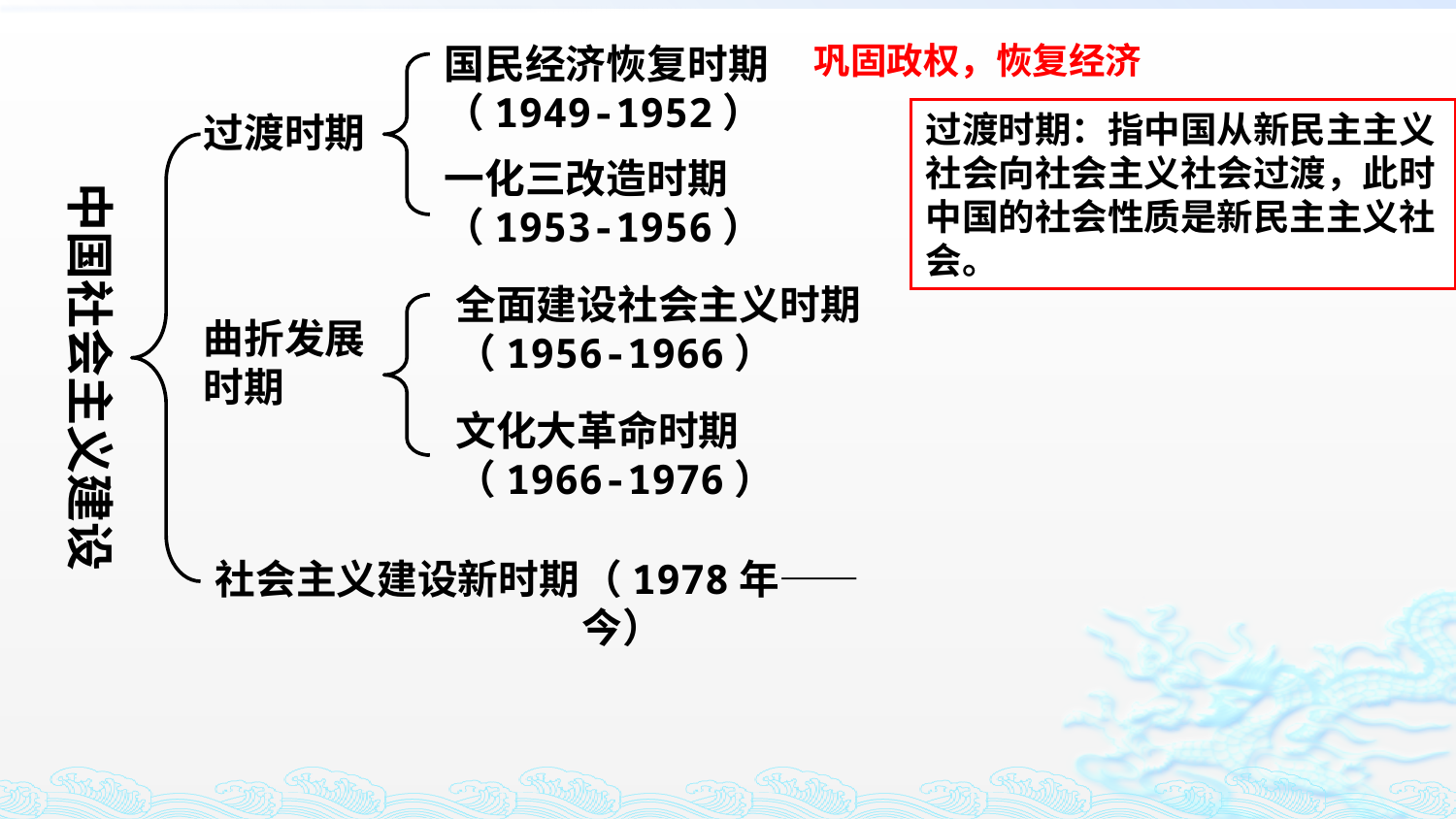

国民经济恢复时期（1949-1952）
巩固政权，恢复经济

过渡时期
过渡时期：指中国从新民主主义社会向社会主义社会过渡，此时中国的社会性质是新民主主义社会。

一化三改造时期（1953-1956）
中国社会主义建设
全面建设社会主义时期（1956-1966）

曲折发展时期
文化大革命时期（1966-1976）
社会主义建设新时期
（1978年——今）